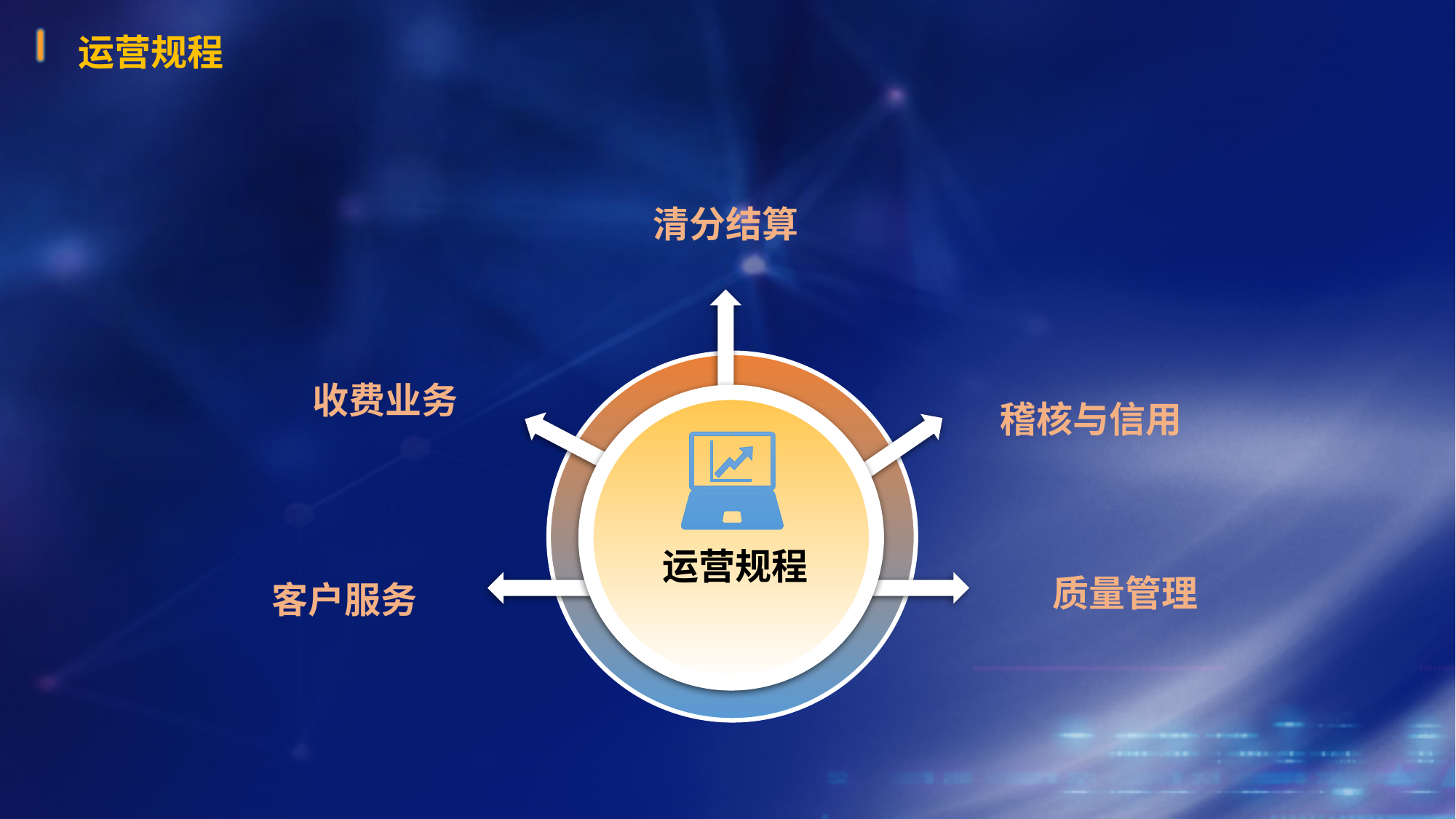

运营规程
清分结算
收费业务

稽核与信用

运营规程

质量管理
客户服务

www.islide.cc
8